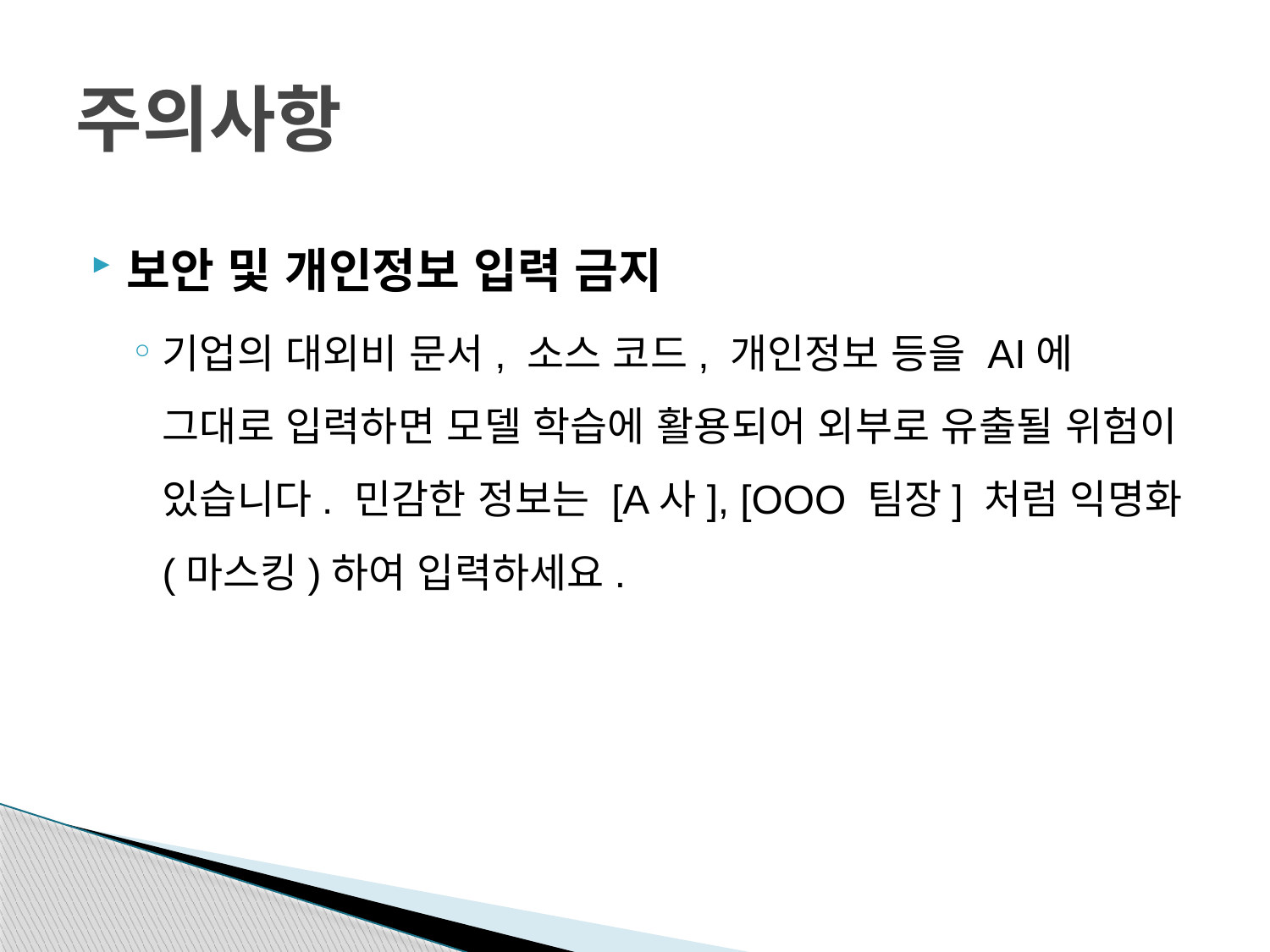

# 주의사항
보안 및 개인정보 입력 금지
기업의 대외비 문서, 소스 코드, 개인정보 등을 AI에 그대로 입력하면 모델 학습에 활용되어 외부로 유출될 위험이 있습니다. 민감한 정보는 [A사], [OOO 팀장] 처럼 익명화(마스킹)하여 입력하세요.